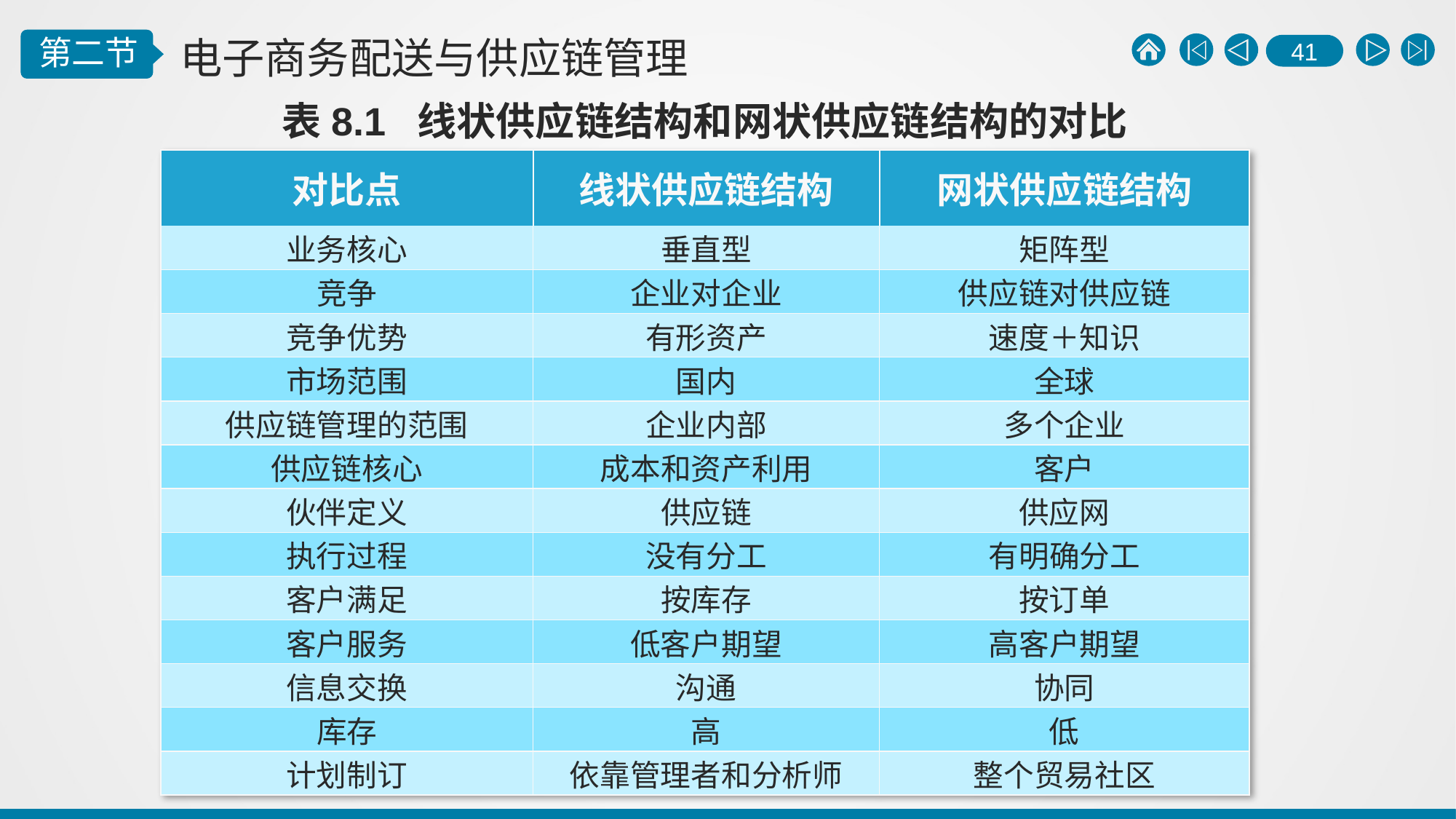

表8.1  线状供应链结构和网状供应链结构的对比
| 对比点 | 线状供应链结构 | 网状供应链结构 |
| --- | --- | --- |
| 业务核心 | 垂直型 | 矩阵型 |
| 竞争 | 企业对企业 | 供应链对供应链 |
| 竞争优势 | 有形资产 | 速度＋知识 |
| 市场范围 | 国内 | 全球 |
| 供应链管理的范围 | 企业内部 | 多个企业 |
| 供应链核心 | 成本和资产利用 | 客户 |
| 伙伴定义 | 供应链 | 供应网 |
| 执行过程 | 没有分工 | 有明确分工 |
| 客户满足 | 按库存 | 按订单 |
| 客户服务 | 低客户期望 | 高客户期望 |
| 信息交换 | 沟通 | 协同 |
| 库存 | 高 | 低 |
| 计划制订 | 依靠管理者和分析师 | 整个贸易社区 |